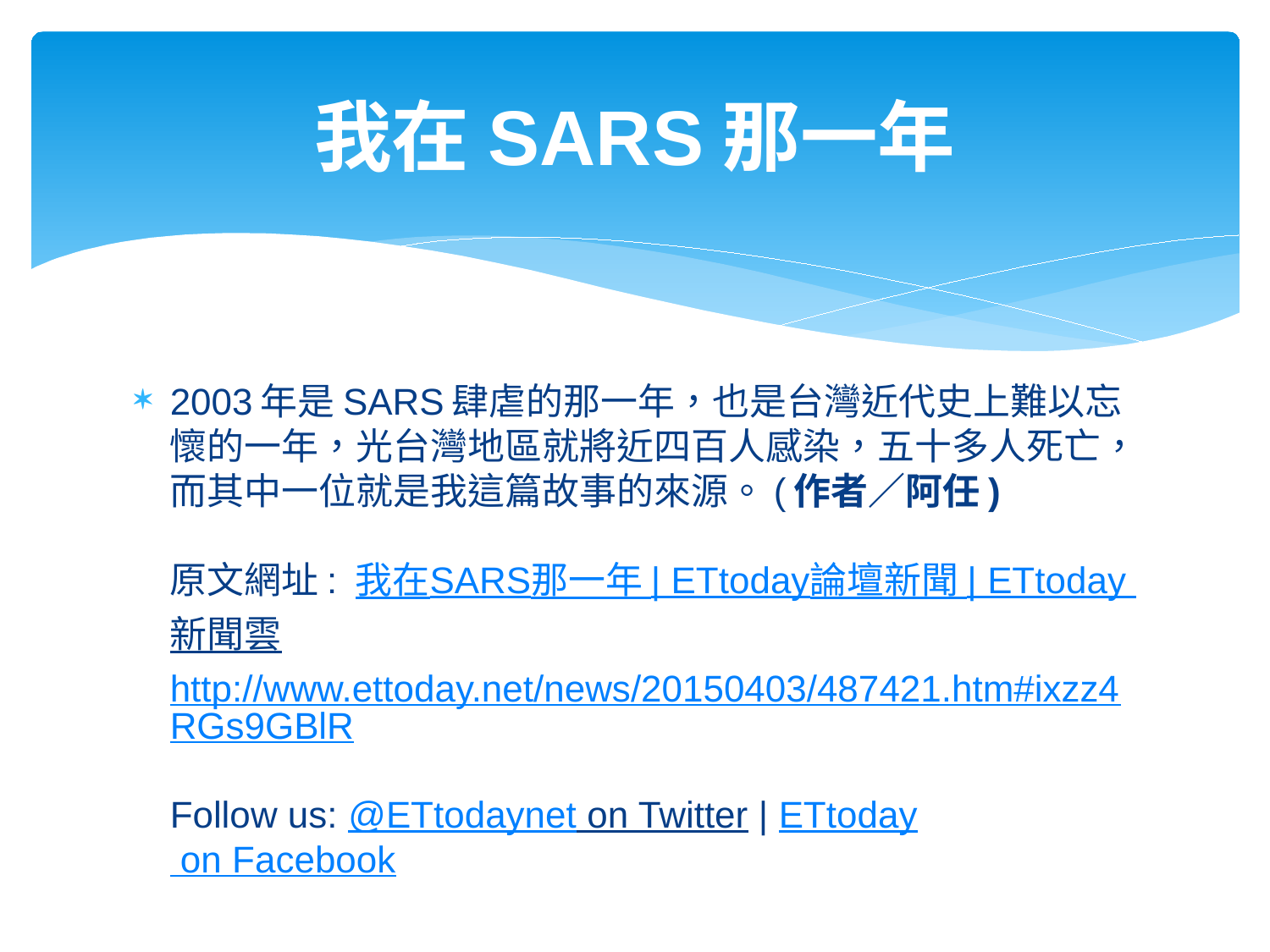

# 我在SARS那一年
2003年是SARS肆虐的那一年，也是台灣近代史上難以忘懷的一年，光台灣地區就將近四百人感染，五十多人死亡，而其中一位就是我這篇故事的來源。(作者／阿任)
原文網址: 我在SARS那一年 | ETtoday論壇新聞 | ETtoday 新聞雲 http://www.ettoday.net/news/20150403/487421.htm#ixzz4RGs9GBlR 
Follow us: @ETtodaynet on Twitter | ETtoday on Facebook